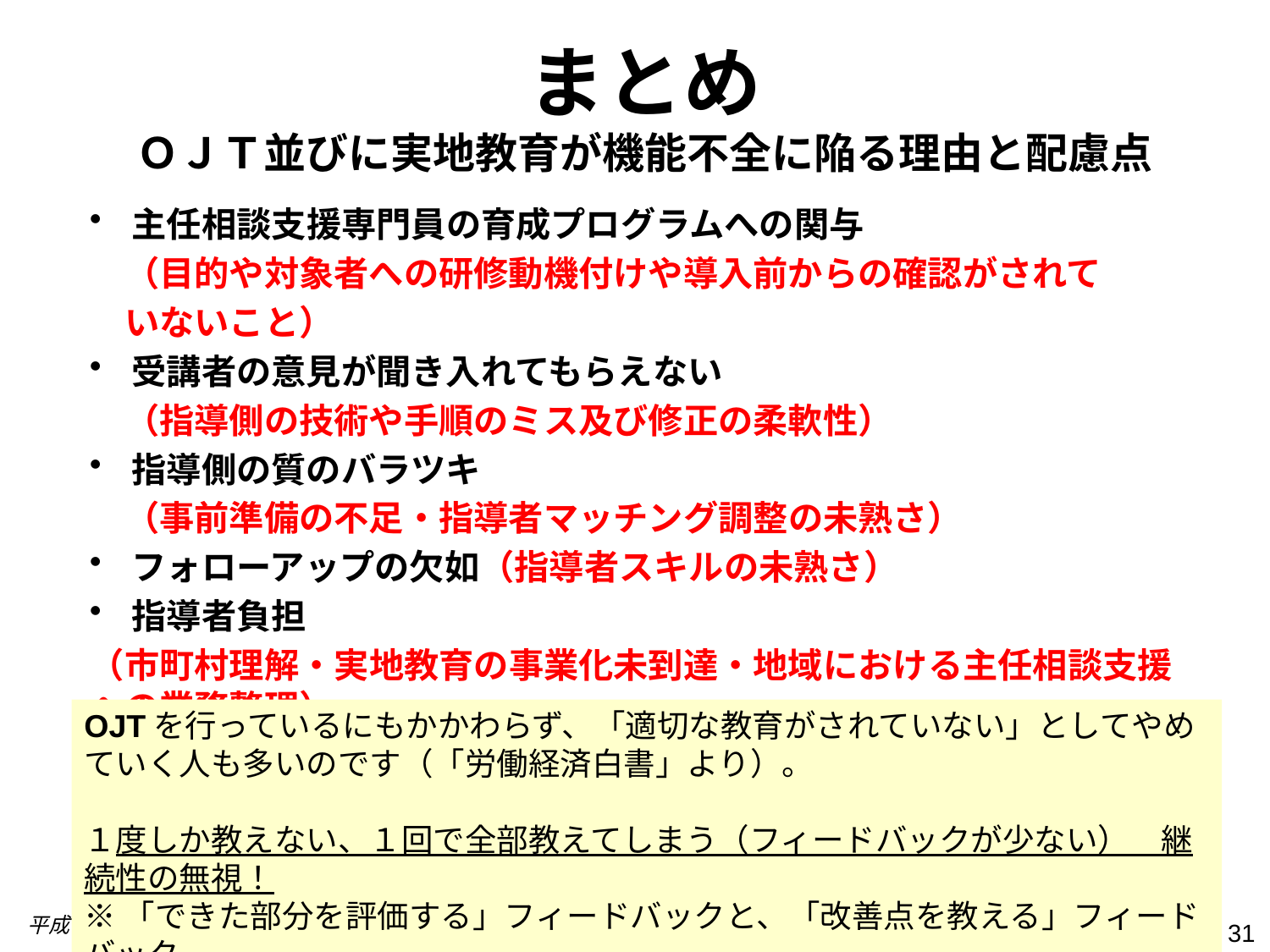

# まとめ ＯＪＴ並びに実地教育が機能不全に陥る理由と配慮点
主任相談支援専門員の育成プログラムへの関与
　（目的や対象者への研修動機付けや導入前からの確認がされて
　いないこと）
受講者の意見が聞き入れてもらえない
　（指導側の技術や手順のミス及び修正の柔軟性）
指導側の質のバラツキ
　（事前準備の不足・指導者マッチング調整の未熟さ）
フォローアップの欠如（指導者スキルの未熟さ）
指導者負担
（市町村理解・実地教育の事業化未到達・地域における主任相談支援への業務整理）

OJTを行っているにもかかわらず、「適切な教育がされていない」としてやめていく人も多いのです（「労働経済白書」より）。

１度しか教えない、１回で全部教えてしまう（フィードバックが少ない）　継続性の無視！
※「できた部分を評価する」フィードバックと、「改善点を教える」フィードバック
平成30年度主任相談支援専門員養成研修
31